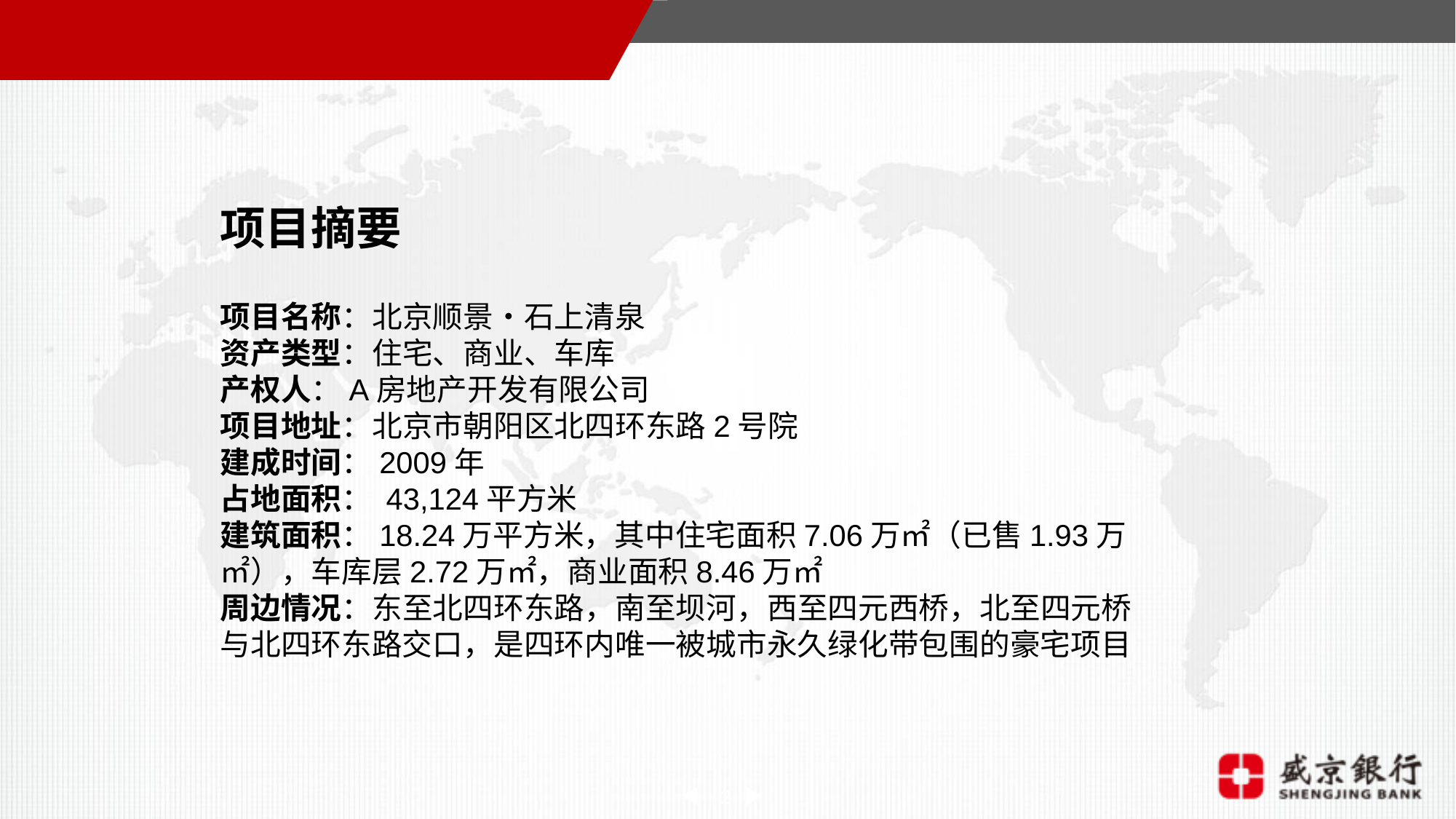

项目摘要

项目名称：北京顺景•石上清泉
资产类型：住宅、商业、车库
产权人：A房地产开发有限公司
项目地址：北京市朝阳区北四环东路2号院
建成时间：2009年
占地面积： 43,124平方米
建筑面积：18.24万平方米，其中住宅面积7.06万㎡（已售1.93万㎡），车库层2.72万㎡，商业面积8.46万㎡
周边情况：东至北四环东路，南至坝河，西至四元西桥，北至四元桥与北四环东路交口，是四环内唯一被城市永久绿化带包围的豪宅项目